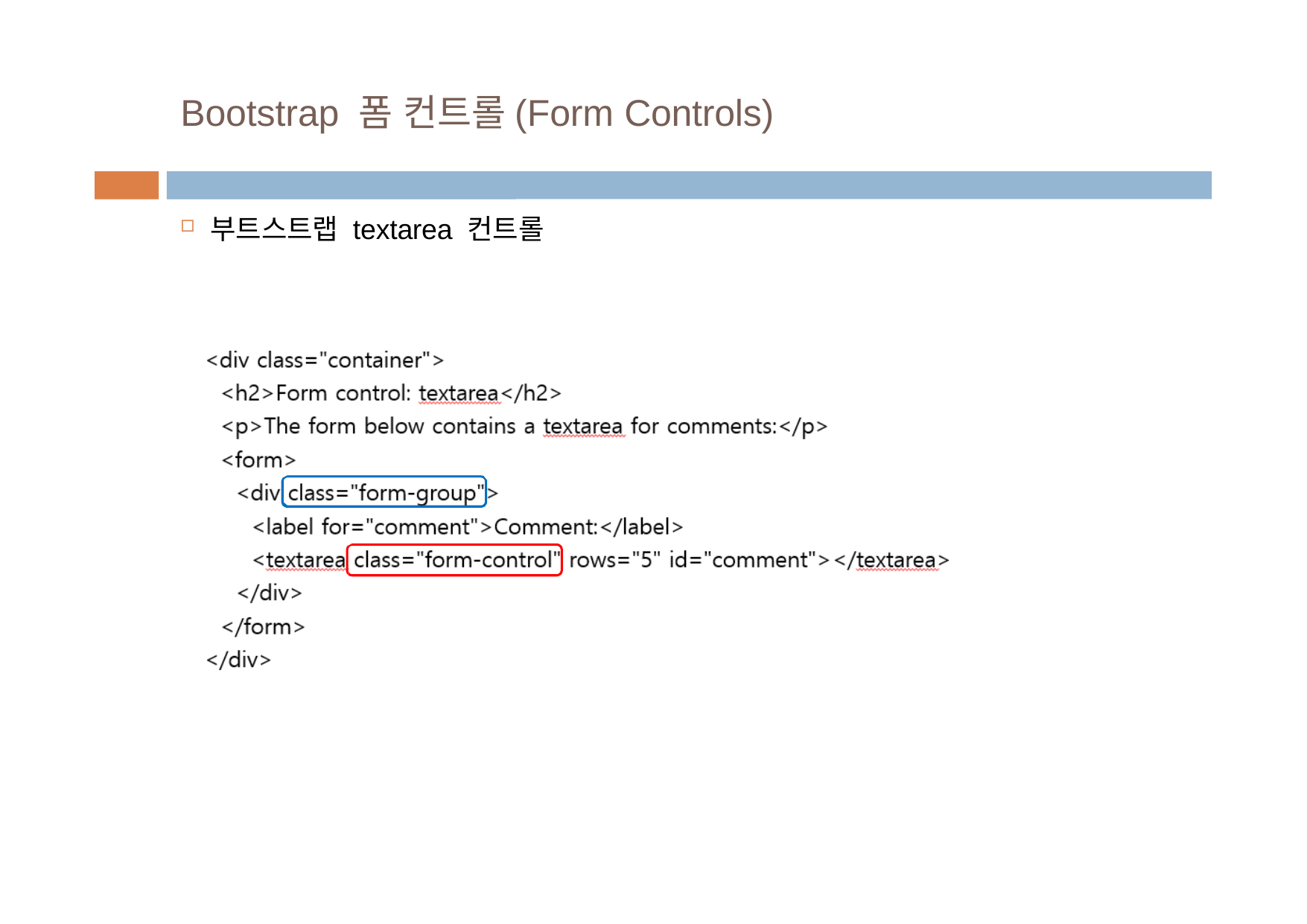

# Bootstrap 폼 컨트롤(Form Controls)
부트스트랩 textarea 컨트롤